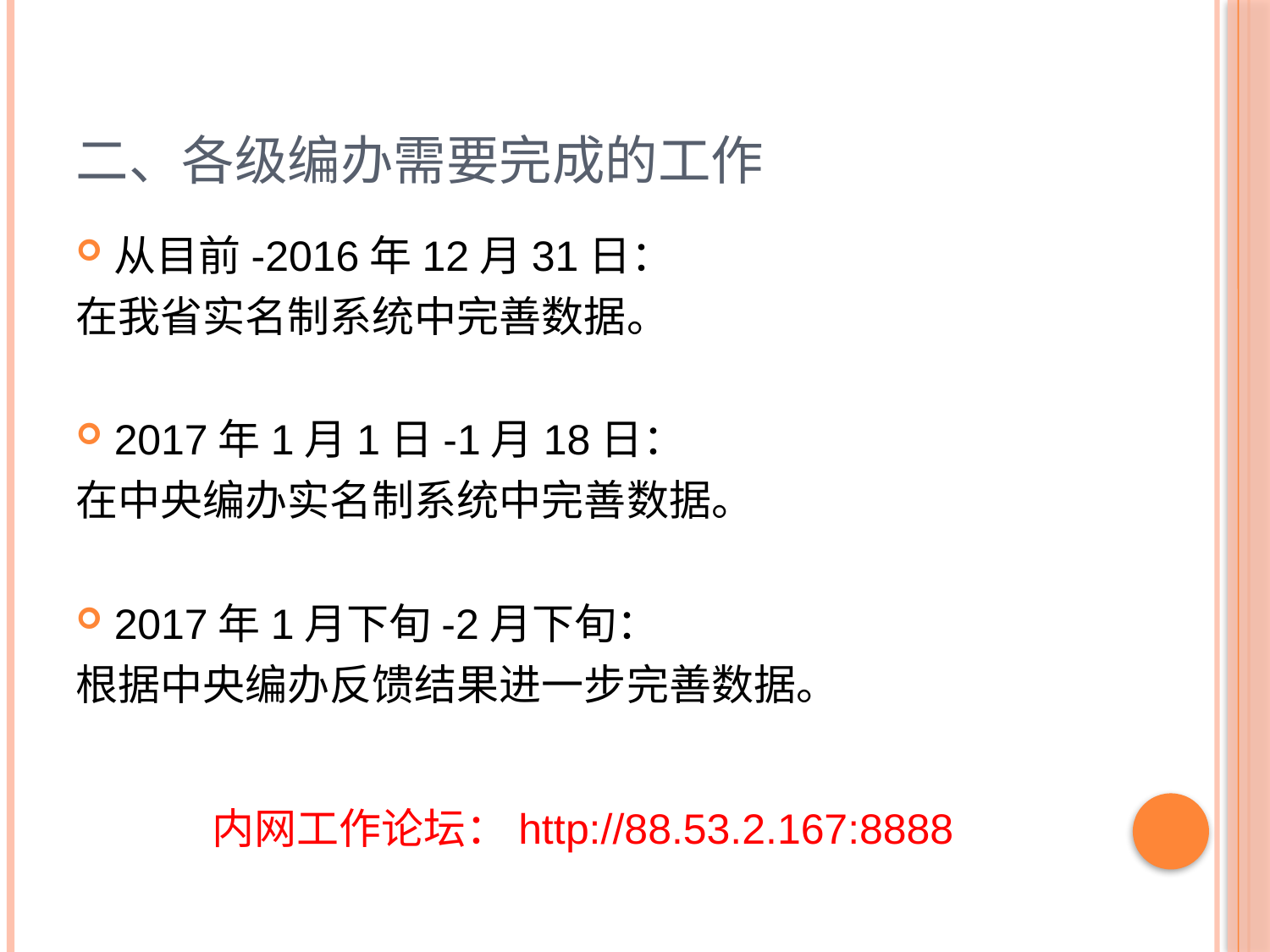

# 二、各级编办需要完成的工作
从目前-2016年12月31日：
在我省实名制系统中完善数据。

2017年1月1日-1月18日：
在中央编办实名制系统中完善数据。

2017年1月下旬-2月下旬：
根据中央编办反馈结果进一步完善数据。
内网工作论坛：http://88.53.2.167:8888